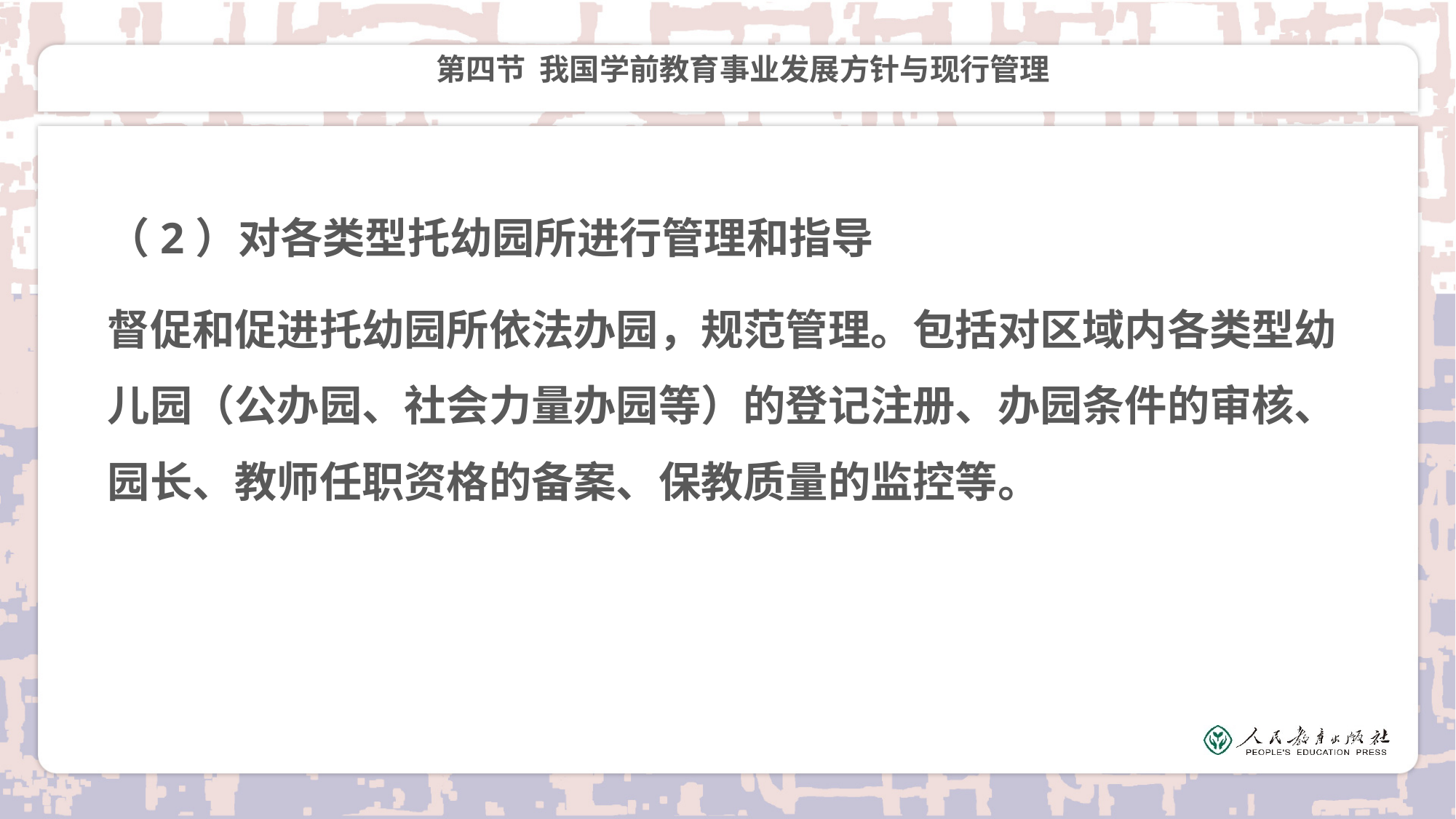

# 第四节  我国学前教育事业发展方针与现行管理
（2）对各类型托幼园所进行管理和指导
督促和促进托幼园所依法办园，规范管理。包括对区域内各类型幼儿园（公办园、社会力量办园等）的登记注册、办园条件的审核、园长、教师任职资格的备案、保教质量的监控等。